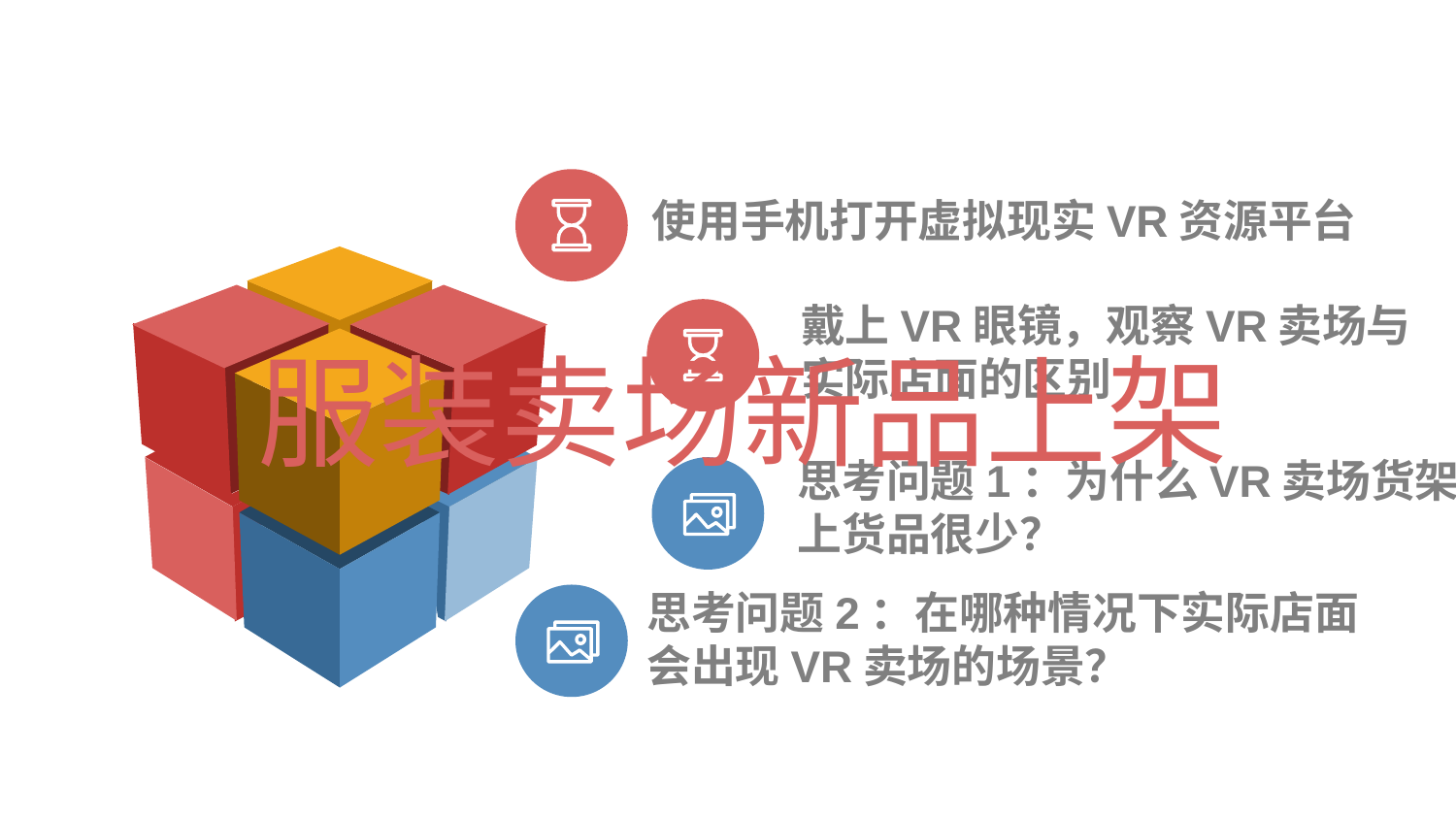

使用手机打开虚拟现实VR资源平台

服装卖场新品上架
戴上VR眼镜，观察VR卖场与
实际店面的区别

思考问题1：为什么VR卖场货架
上货品很少？

思考问题2：在哪种情况下实际店面
会出现VR卖场的场景？